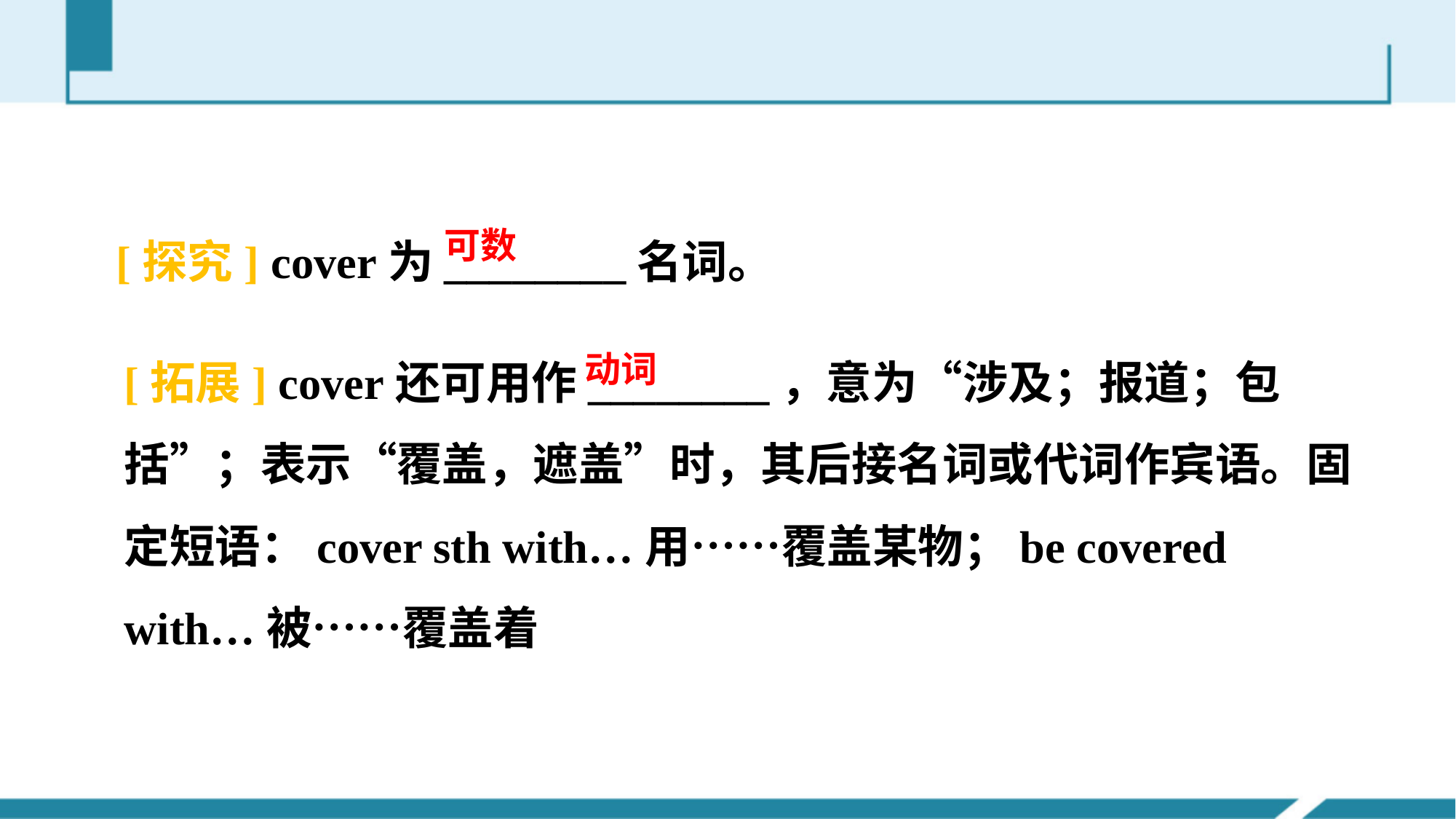

[探究] cover为________名词。
可数
[拓展] cover还可用作________，意为“涉及；报道；包括”；表示“覆盖，遮盖”时，其后接名词或代词作宾语。固定短语：cover sth with…用……覆盖某物；be covered with…被……覆盖着
动词